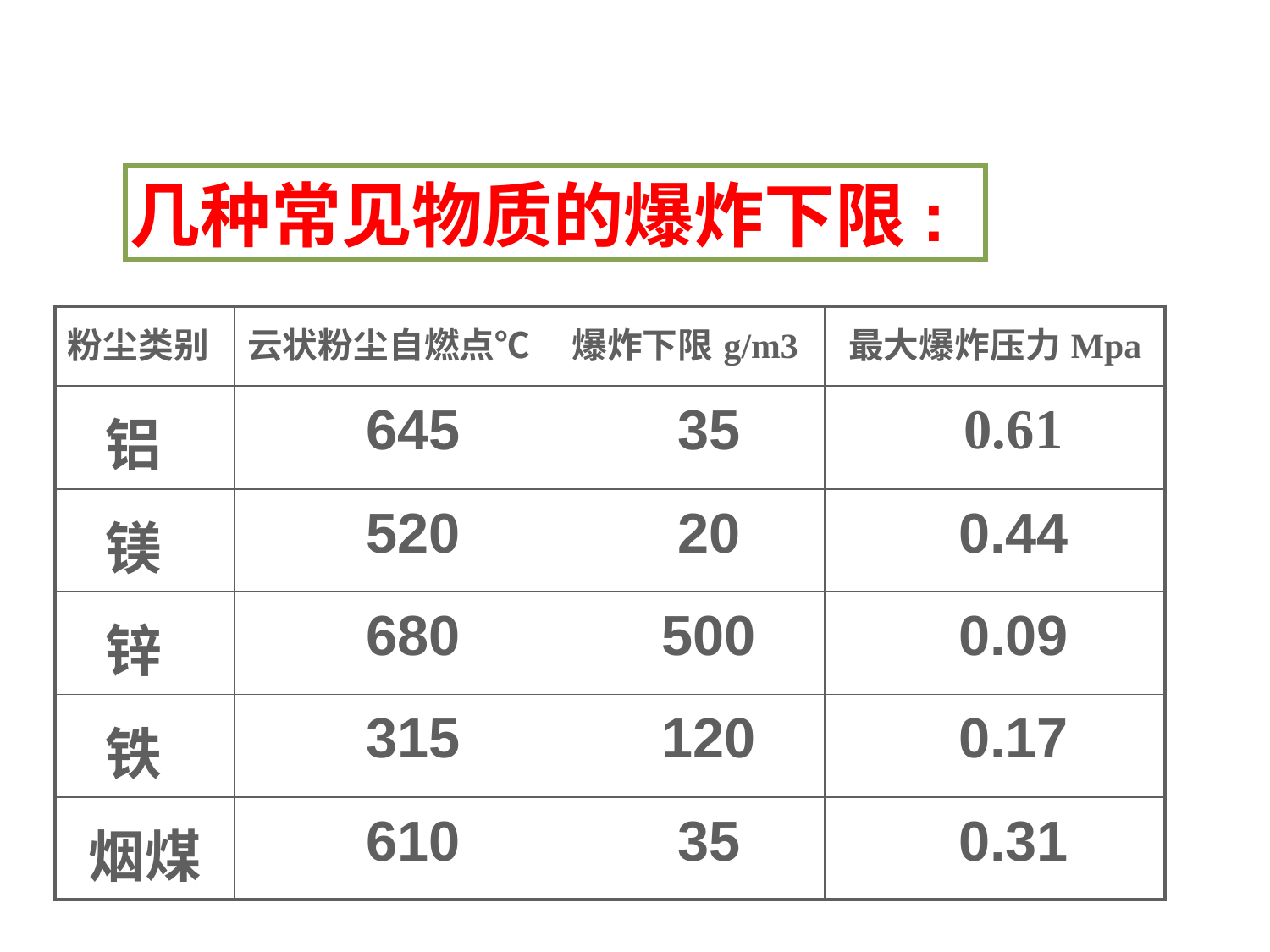

几种常见物质的爆炸下限:

| 粉尘类别 | 云状粉尘自燃点℃ | 爆炸下限g/m3 | 最大爆炸压力Mpa |
| --- | --- | --- | --- |
| 铝 | 645 | 35 | 0.61 |
| 镁 | 520 | 20 | 0.44 |
| 锌 | 680 | 500 | 0.09 |
| 铁 | 315 | 120 | 0.17 |
| 烟煤 | 610 | 35 | 0.31 |